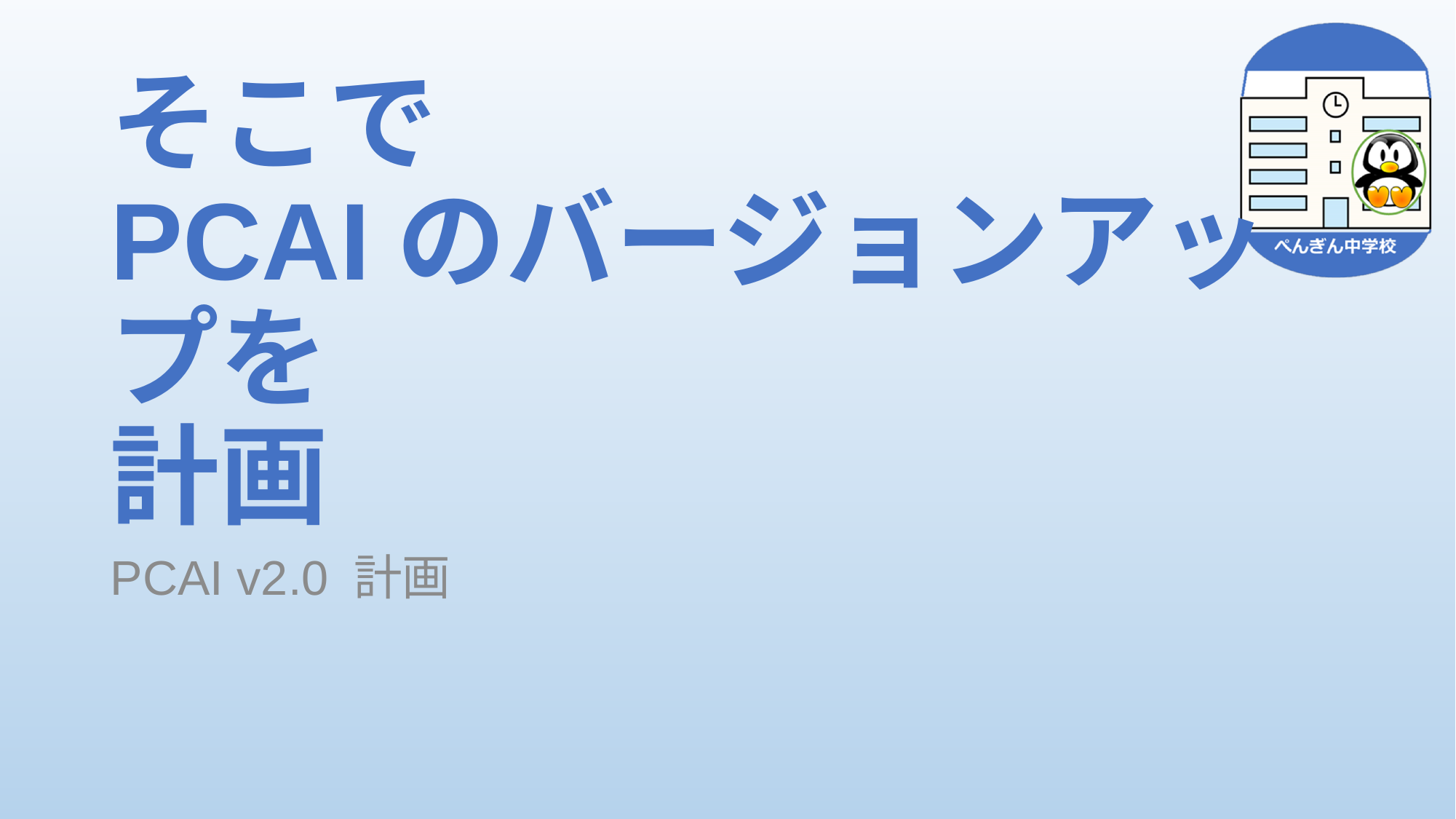

# そこで PCAIのバージョンアップを 計画
PCAI v2.0 計画